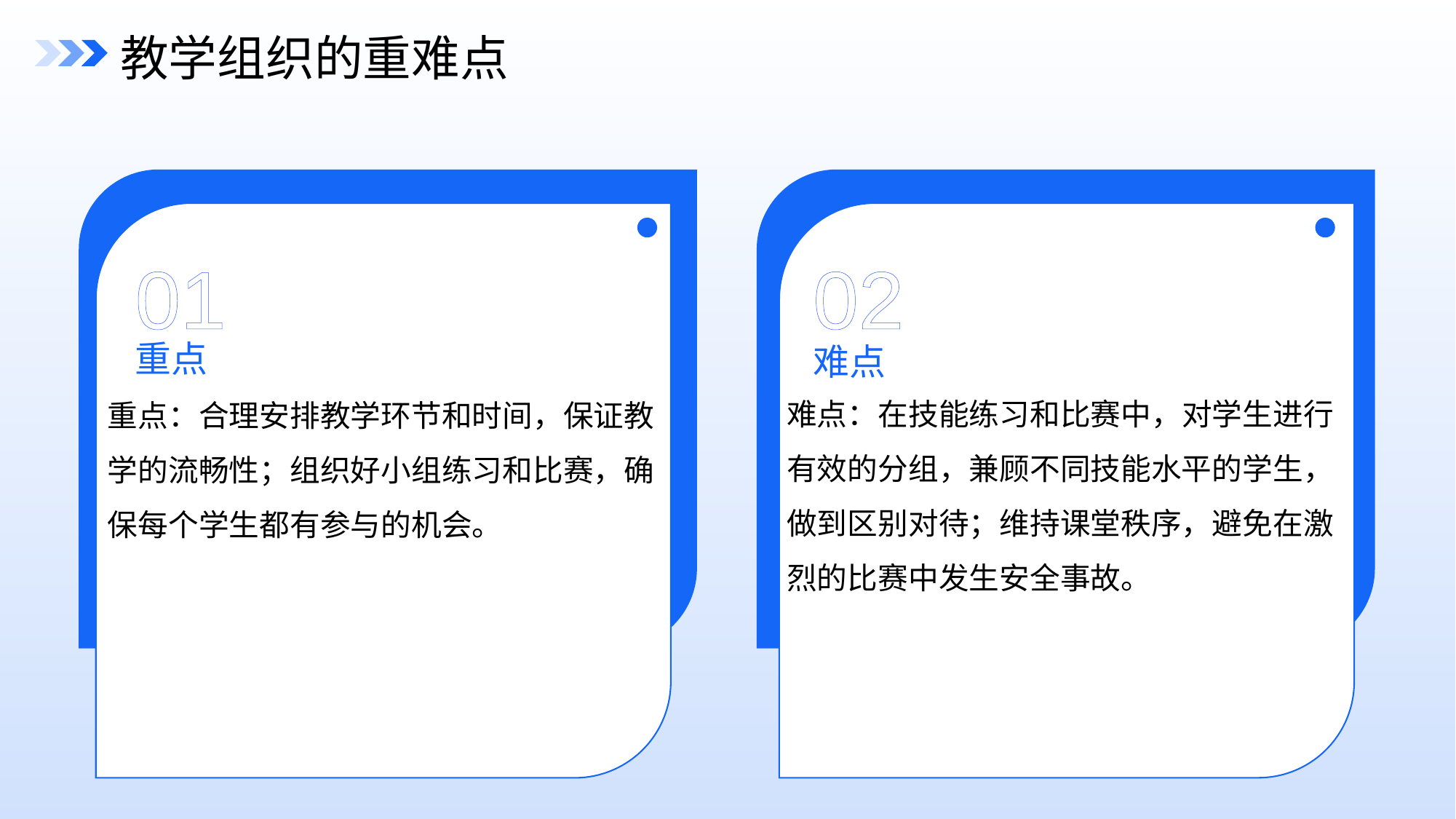

教学组织的重难点

01

02

难点
重点
难点：在技能练习和比赛中，对学生进行有效的分组，兼顾不同技能水平的学生，做到区别对待；维持课堂秩序，避免在激烈的比赛中发生安全事故。
重点：合理安排教学环节和时间，保证教学的流畅性；组织好小组练习和比赛，确保每个学生都有参与的机会。​